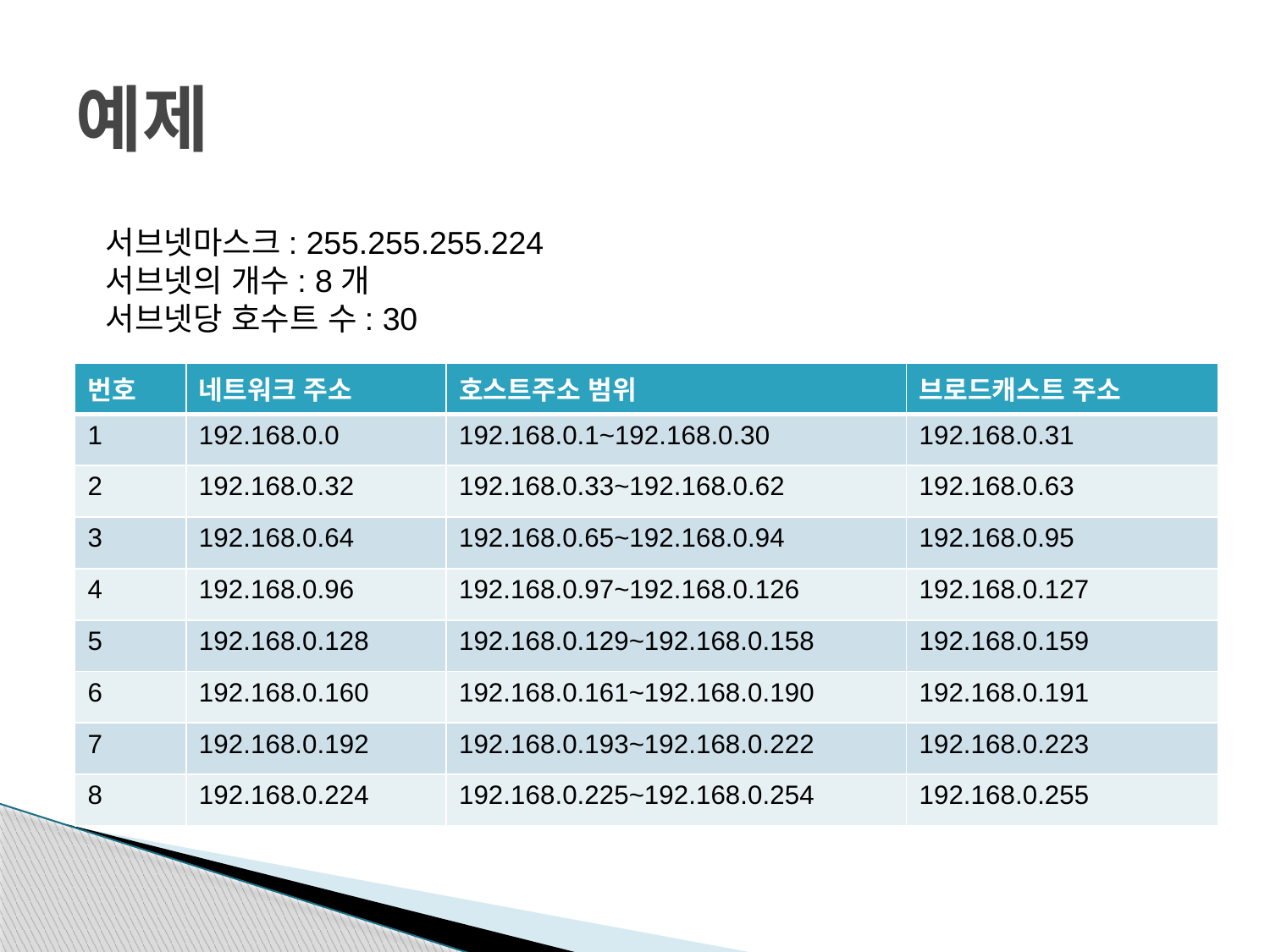

# 예제
서브넷마스크: 255.255.255.224
서브넷의 개수: 8개
서브넷당 호수트 수: 30
| 번호 | 네트워크 주소 | 호스트주소 범위 | 브로드캐스트 주소 |
| --- | --- | --- | --- |
| 1 | 192.168.0.0 | 192.168.0.1~192.168.0.30 | 192.168.0.31 |
| 2 | 192.168.0.32 | 192.168.0.33~192.168.0.62 | 192.168.0.63 |
| 3 | 192.168.0.64 | 192.168.0.65~192.168.0.94 | 192.168.0.95 |
| 4 | 192.168.0.96 | 192.168.0.97~192.168.0.126 | 192.168.0.127 |
| 5 | 192.168.0.128 | 192.168.0.129~192.168.0.158 | 192.168.0.159 |
| 6 | 192.168.0.160 | 192.168.0.161~192.168.0.190 | 192.168.0.191 |
| 7 | 192.168.0.192 | 192.168.0.193~192.168.0.222 | 192.168.0.223 |
| 8 | 192.168.0.224 | 192.168.0.225~192.168.0.254 | 192.168.0.255 |